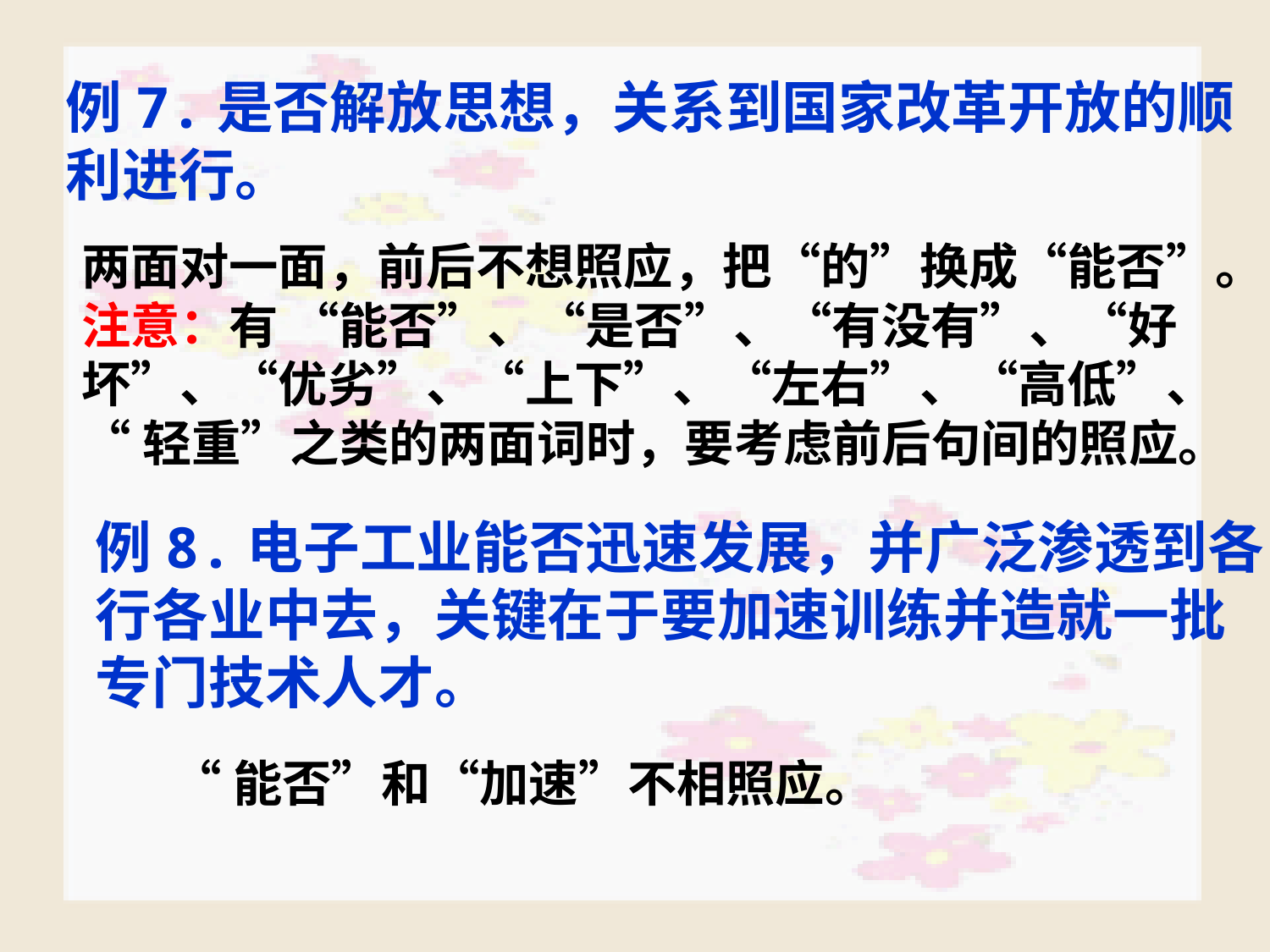

例7.是否解放思想，关系到国家改革开放的顺
利进行。
两面对一面，前后不想照应，把“的”换成“能否”。
注意：有 “能否”、“是否”、“有没有”、“好
坏”、“优劣”、“上下”、“左右”、“高低”、
“轻重”之类的两面词时，要考虑前后句间的照应。
例8.电子工业能否迅速发展，并广泛渗透到各
行各业中去，关键在于要加速训练并造就一批
专门技术人才。

“能否”和“加速”不相照应。